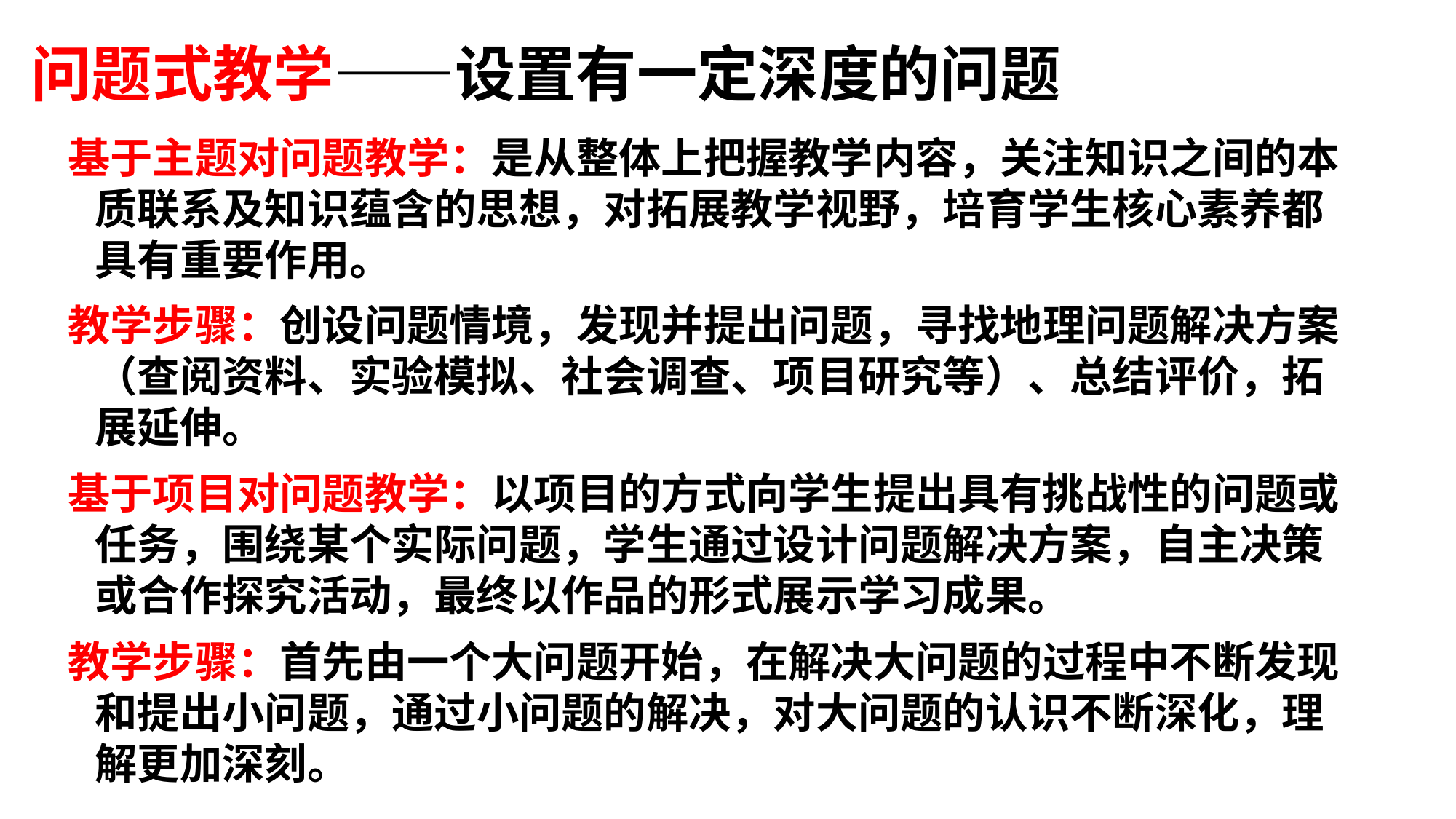

# 问题式教学——设置有一定深度的问题
基于主题对问题教学：是从整体上把握教学内容，关注知识之间的本质联系及知识蕴含的思想，对拓展教学视野，培育学生核心素养都具有重要作用。
教学步骤：创设问题情境，发现并提出问题，寻找地理问题解决方案（查阅资料、实验模拟、社会调查、项目研究等）、总结评价，拓展延伸。
基于项目对问题教学：以项目的方式向学生提出具有挑战性的问题或任务，围绕某个实际问题，学生通过设计问题解决方案，自主决策或合作探究活动，最终以作品的形式展示学习成果。
教学步骤：首先由一个大问题开始，在解决大问题的过程中不断发现和提出小问题，通过小问题的解决，对大问题的认识不断深化，理解更加深刻。